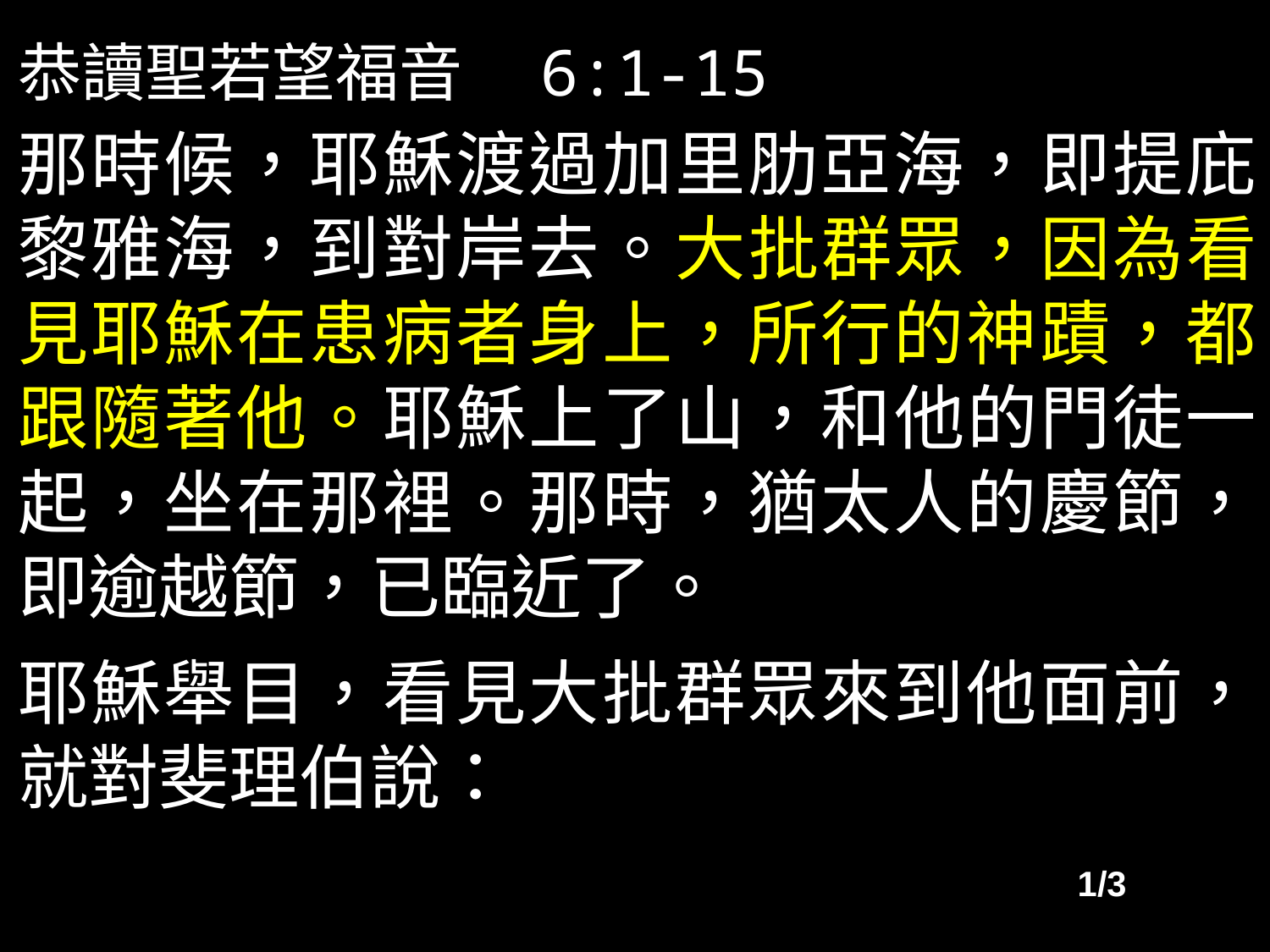

恭讀聖若望福音　6:1-15
那時候，耶穌渡過加里肋亞海，即提庇黎雅海，到對岸去。大批群眾，因為看見耶穌在患病者身上，所行的神蹟，都跟隨著他。耶穌上了山，和他的門徒一起，坐在那裡。那時，猶太人的慶節，即逾越節，已臨近了。
耶穌舉目，看見大批群眾來到他面前，就對斐理伯說：

1/3